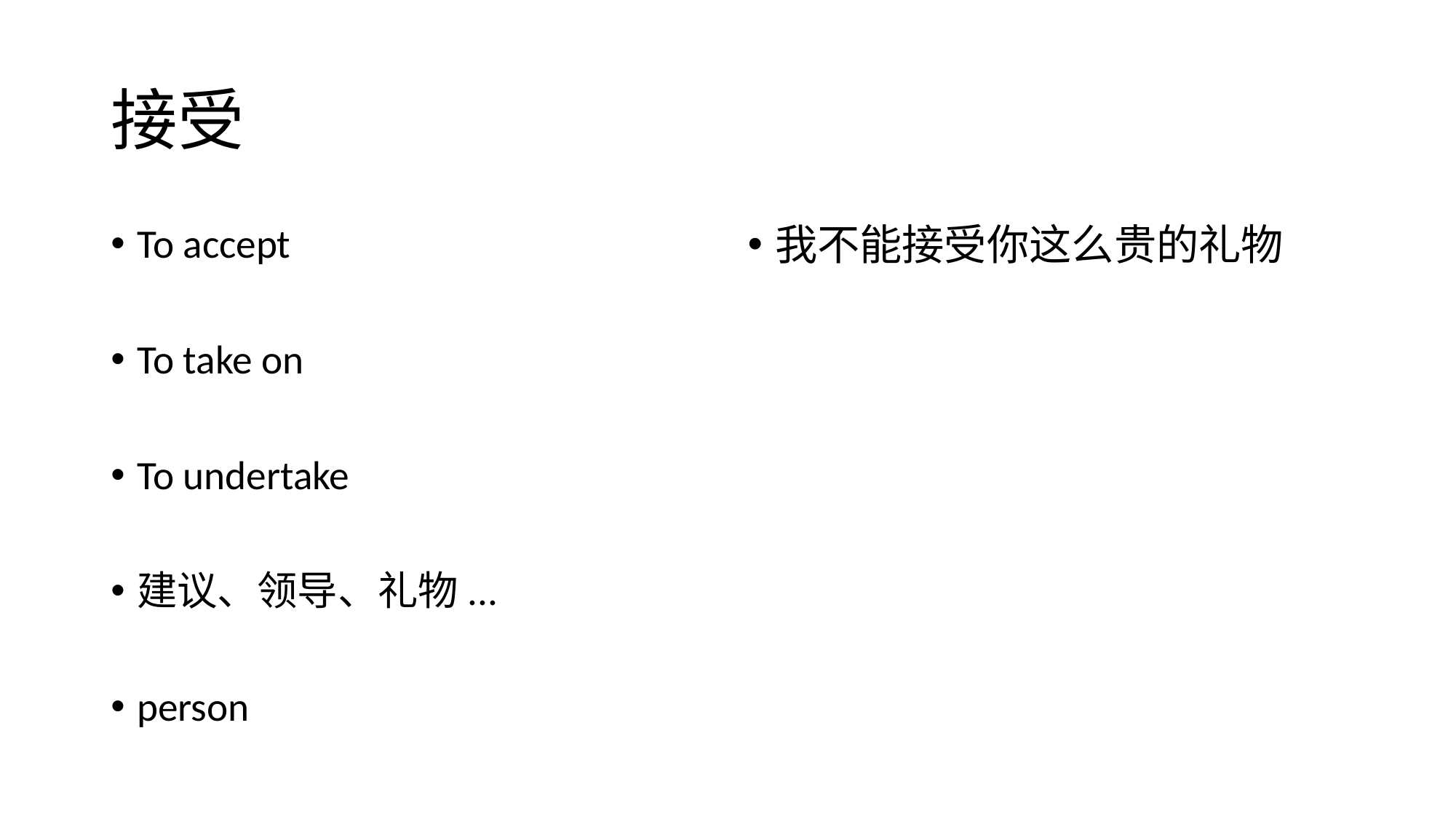

# 接受
To accept

To take on

To undertake

建议、领导、礼物...

person
我不能接受你这么贵的礼物